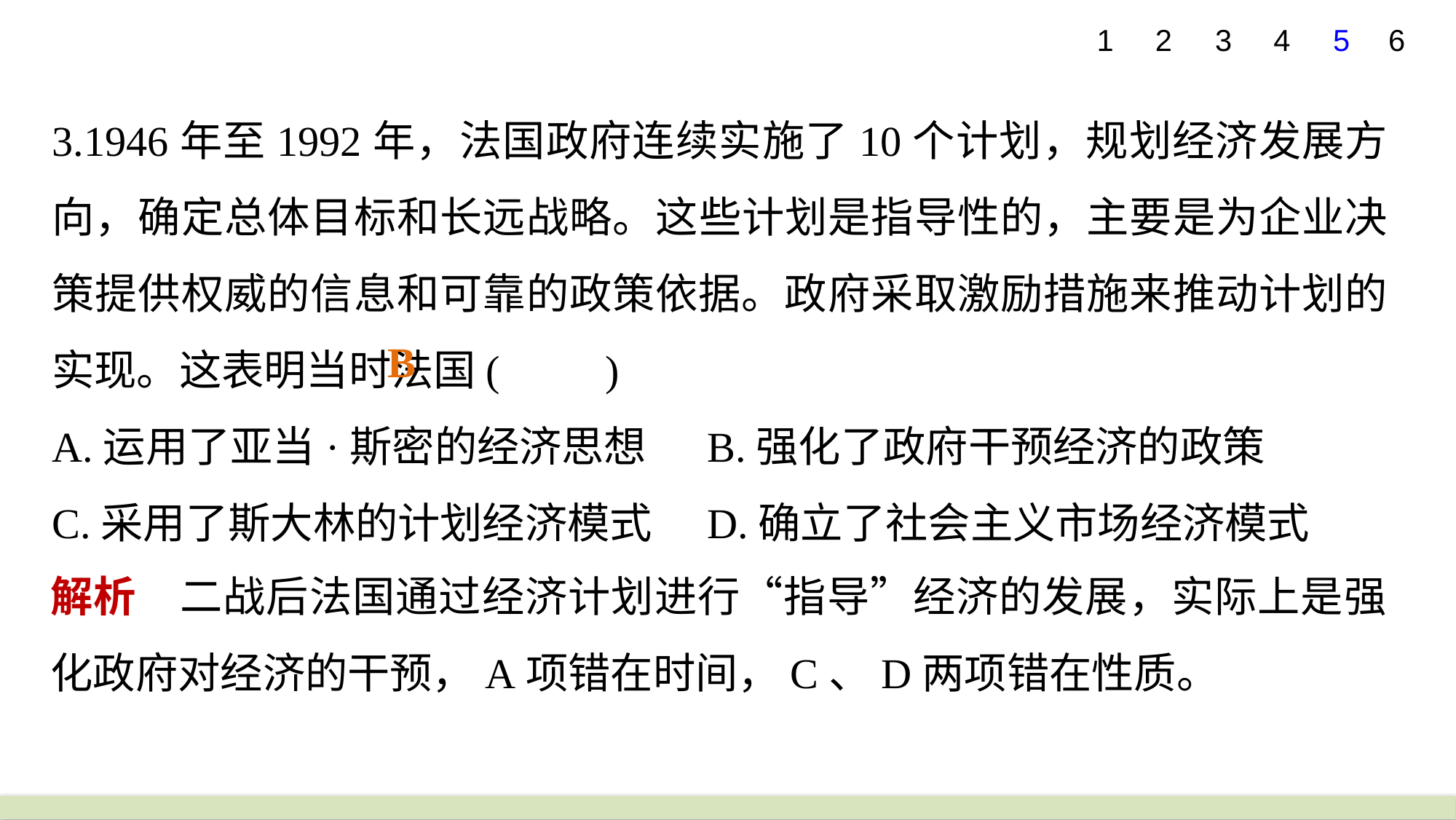

1
2
3
4
5
6
3.1946年至1992年，法国政府连续实施了10个计划，规划经济发展方向，确定总体目标和长远战略。这些计划是指导性的，主要是为企业决策提供权威的信息和可靠的政策依据。政府采取激励措施来推动计划的实现。这表明当时法国(　　)
A.运用了亚当·斯密的经济思想	B.强化了政府干预经济的政策
C.采用了斯大林的计划经济模式	D.确立了社会主义市场经济模式
B
解析　二战后法国通过经济计划进行“指导”经济的发展，实际上是强化政府对经济的干预，A项错在时间，C、D两项错在性质。